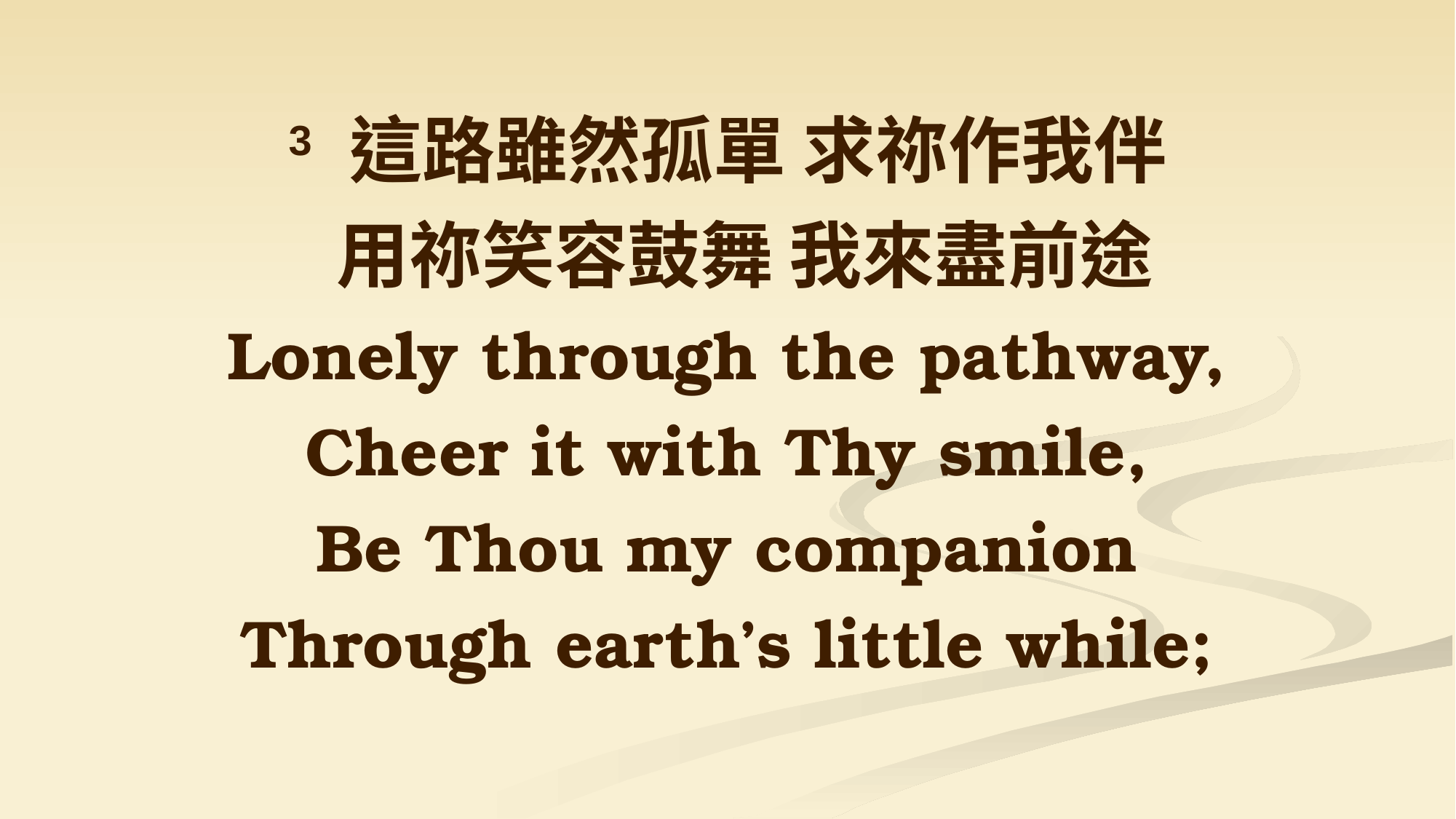

3 這路雖然孤單 求祢作我伴
 用祢笑容鼓舞 我來盡前途
Lonely through the pathway,
Cheer it with Thy smile,
Be Thou my companion
Through earth’s little while;